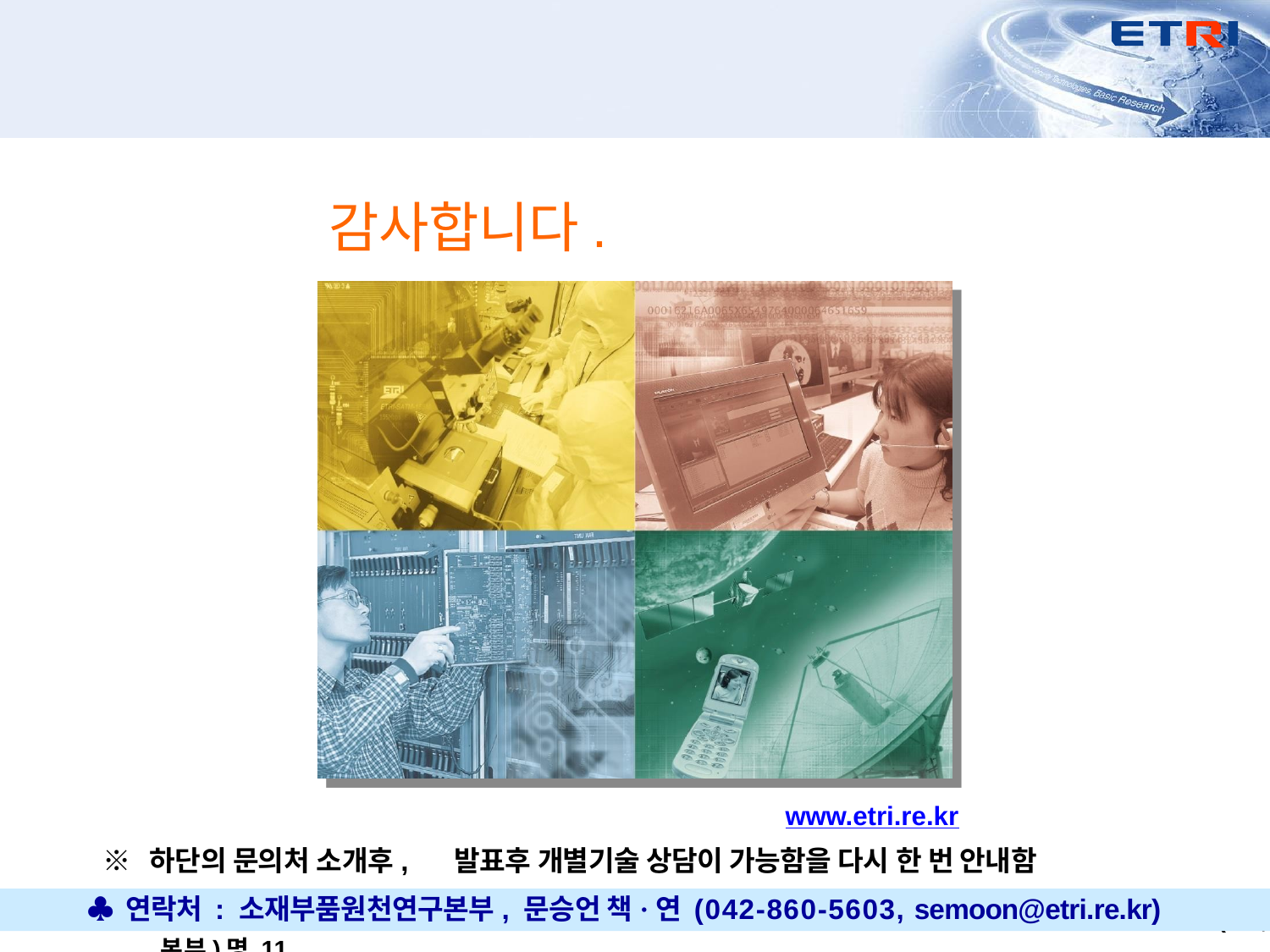

# 감사합니다.

www.etri.re.kr
※ 하단의 문의처 소개후,	발표후 개별기술 상담이 가능함을 다시 한 번 안내함
♣  연락처 : 소재부품원천연구본부, 문승언 책·연 (042-860-5603, semoon@etri.re.kr)
Proprietary	ETRI OOO연구소(단, 본부)명 11